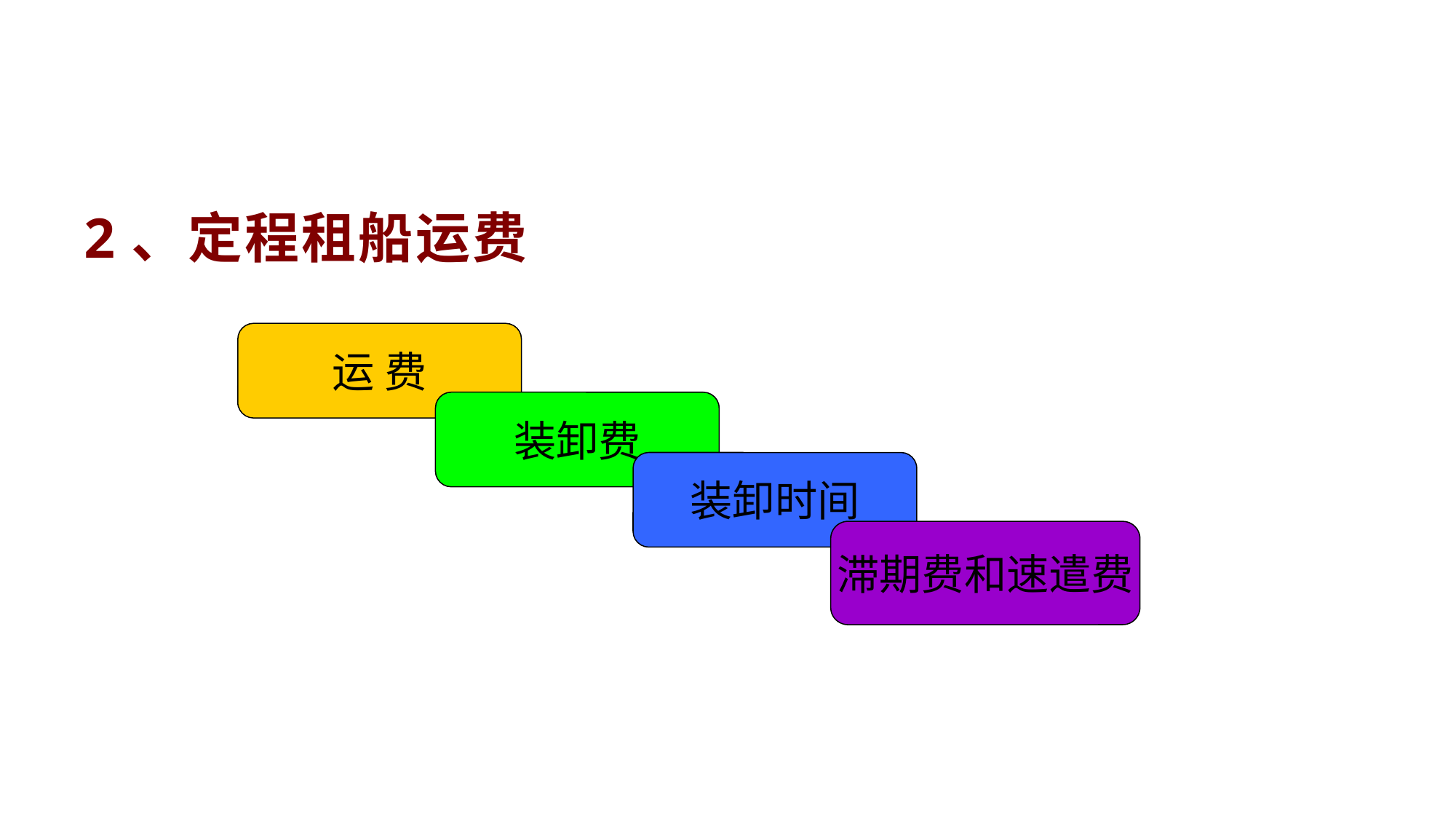

#
2、定程租船运费
运 费
装卸费
装卸时间
滞期费和速遣费